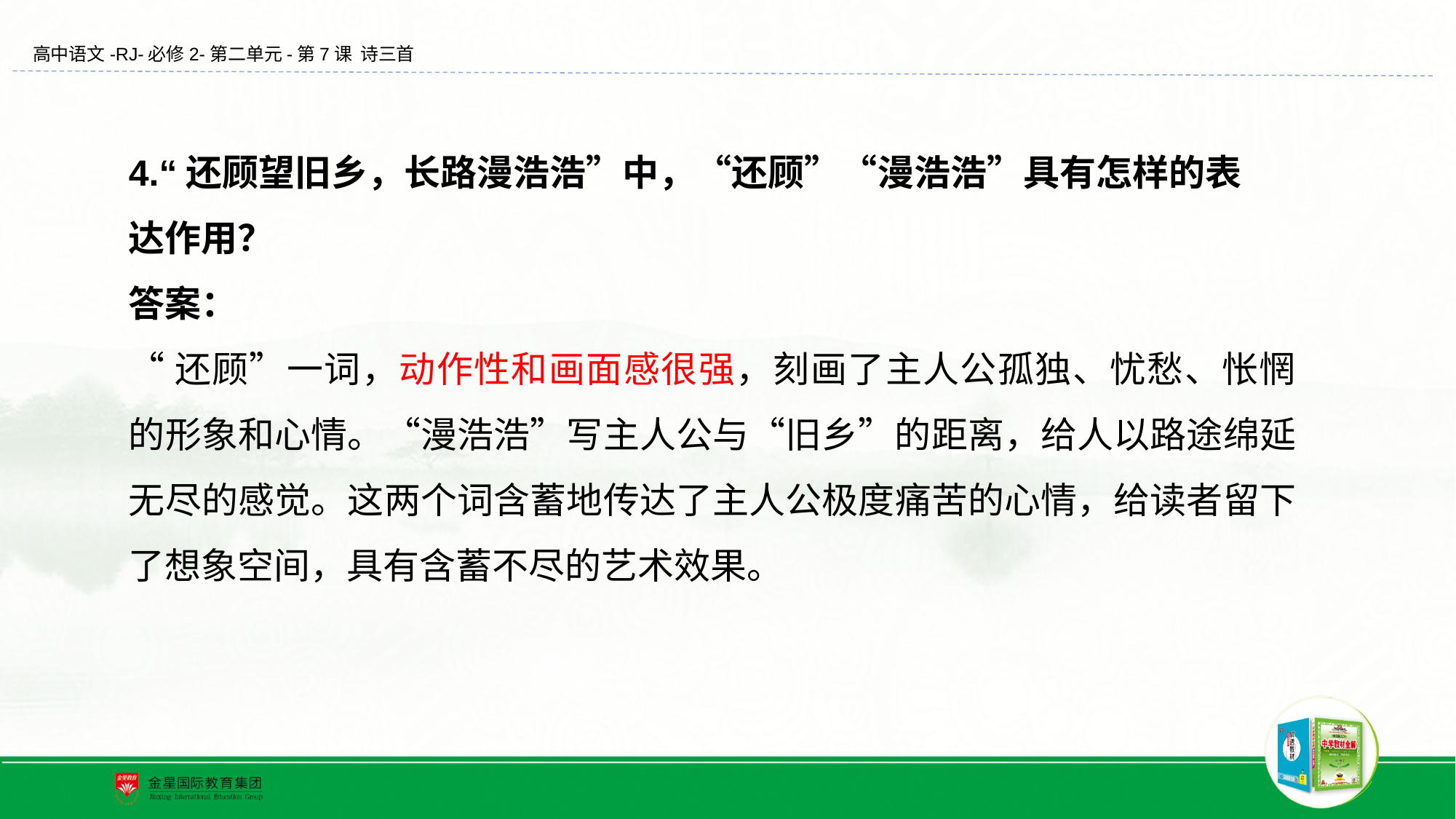

4.“还顾望旧乡，长路漫浩浩”中，“还顾”“漫浩浩”具有怎样的表
达作用？
答案：
“还顾”一词，动作性和画面感很强，刻画了主人公孤独、忧愁、怅惘的形象和心情。“漫浩浩”写主人公与“旧乡”的距离，给人以路途绵延无尽的感觉。这两个词含蓄地传达了主人公极度痛苦的心情，给读者留下了想象空间，具有含蓄不尽的艺术效果。